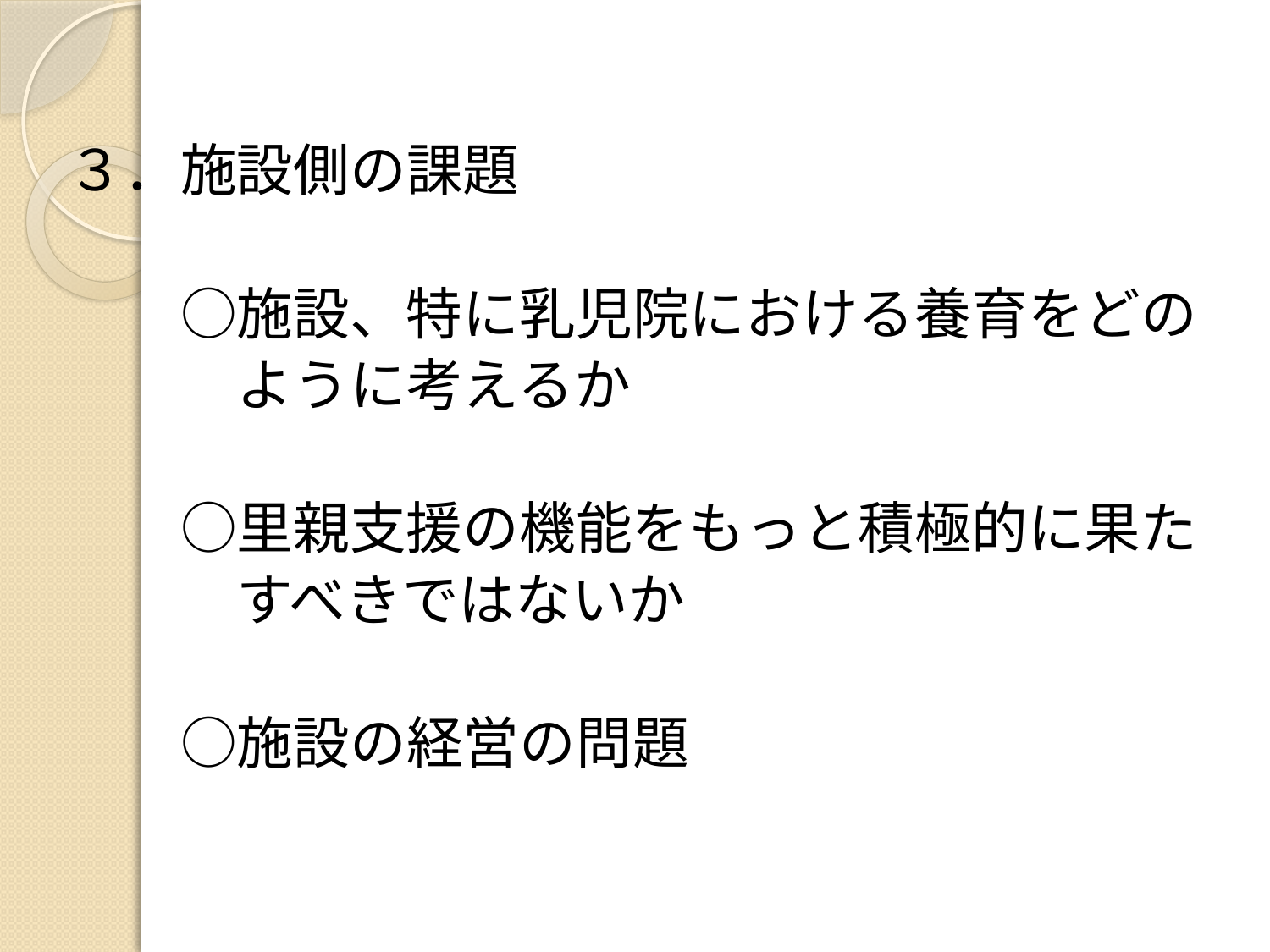

３．施設側の課題

　　○施設、特に乳児院における養育をどの
　　　ように考えるか

　　○里親支援の機能をもっと積極的に果た
　　　すべきではないか

　　○施設の経営の問題
#